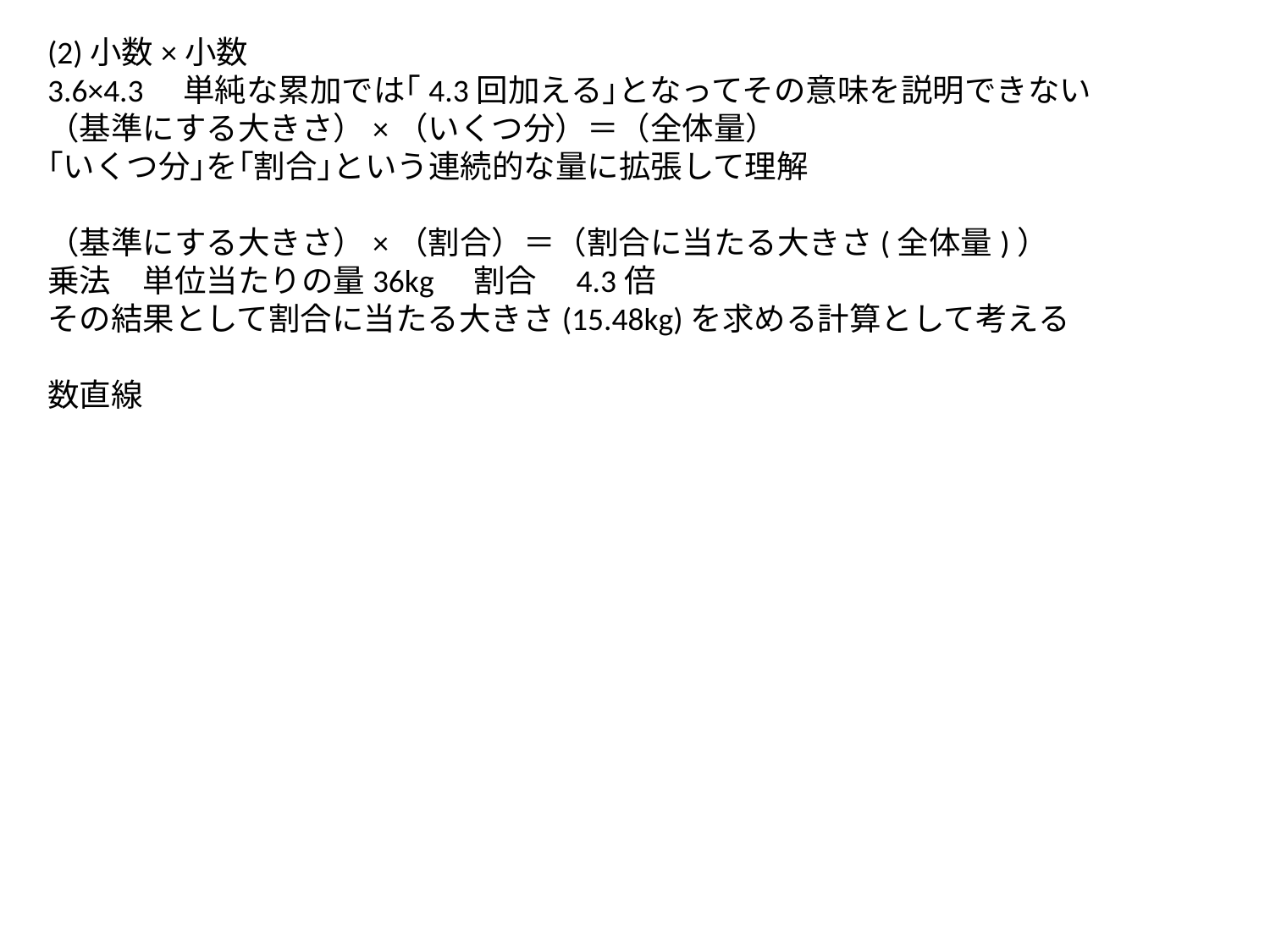

(2)小数×小数
3.6×4.3　単純な累加では｢4.3回加える｣となってその意味を説明できない
（基準にする大きさ）×（いくつ分）＝（全体量）
｢いくつ分｣を｢割合｣という連続的な量に拡張して理解

（基準にする大きさ）×（割合）＝（割合に当たる大きさ(全体量)）
乗法　単位当たりの量36kg　割合　4.3倍
その結果として割合に当たる大きさ(15.48kg)を求める計算として考える

数直線